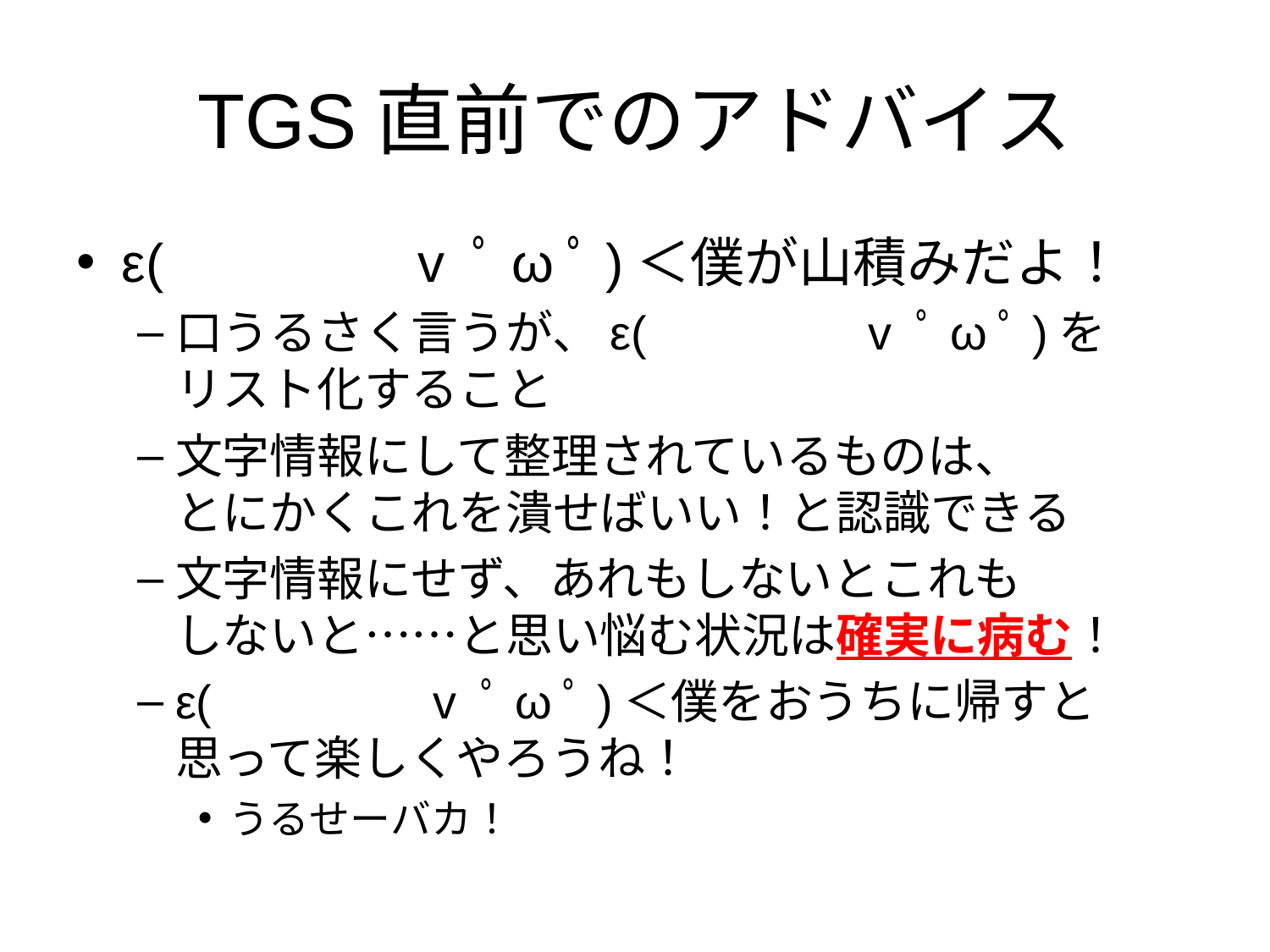

# TGS直前でのアドバイス
ε(　　　　 v ﾟωﾟ)＜僕が山積みだよ！
口うるさく言うが、ε(　　　　 v ﾟωﾟ)を
リスト化すること
文字情報にして整理されているものは、
とにかくこれを潰せばいい！と認識できる
文字情報にせず、あれもしないとこれも
しないと……と思い悩む状況は確実に病む！
ε(　　　　 v ﾟωﾟ)＜僕をおうちに帰すと
思って楽しくやろうね！
うるせーバカ！